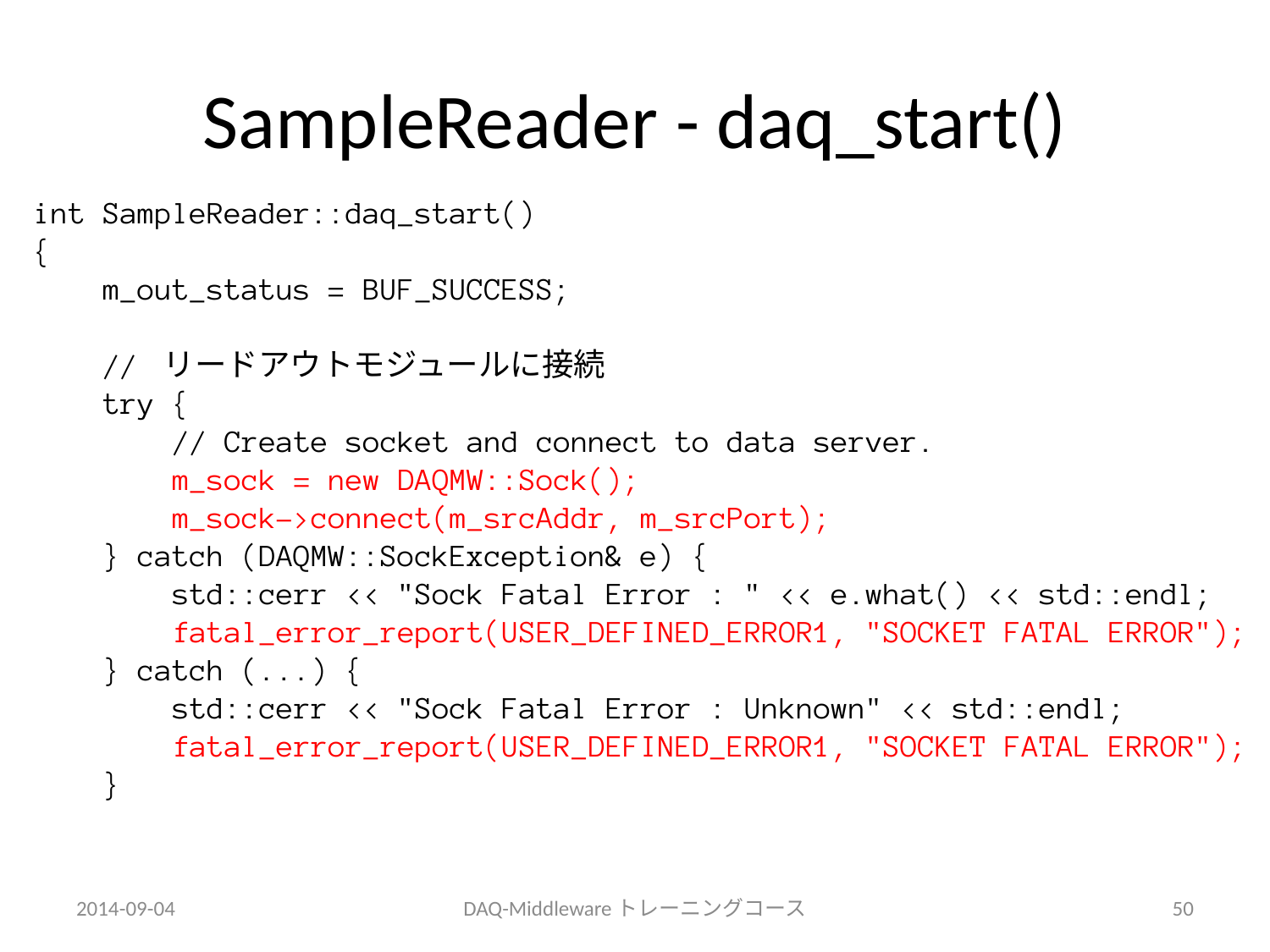

# SampleReader - daq_start()
int SampleReader::daq_start()
{
    m_out_status = BUF_SUCCESS;

    // リードアウトモジュールに接続
    try {
        // Create socket and connect to data server.
        m_sock = new DAQMW::Sock();
        m_sock->connect(m_srcAddr, m_srcPort);
    } catch (DAQMW::SockException& e) {
        std::cerr << "Sock Fatal Error : " << e.what() << std::endl;
        fatal_error_report(USER_DEFINED_ERROR1, "SOCKET FATAL ERROR");
    } catch (...) {
        std::cerr << "Sock Fatal Error : Unknown" << std::endl;
        fatal_error_report(USER_DEFINED_ERROR1, "SOCKET FATAL ERROR");
    }

2014-09-04
DAQ-Middlewareトレーニングコース
50